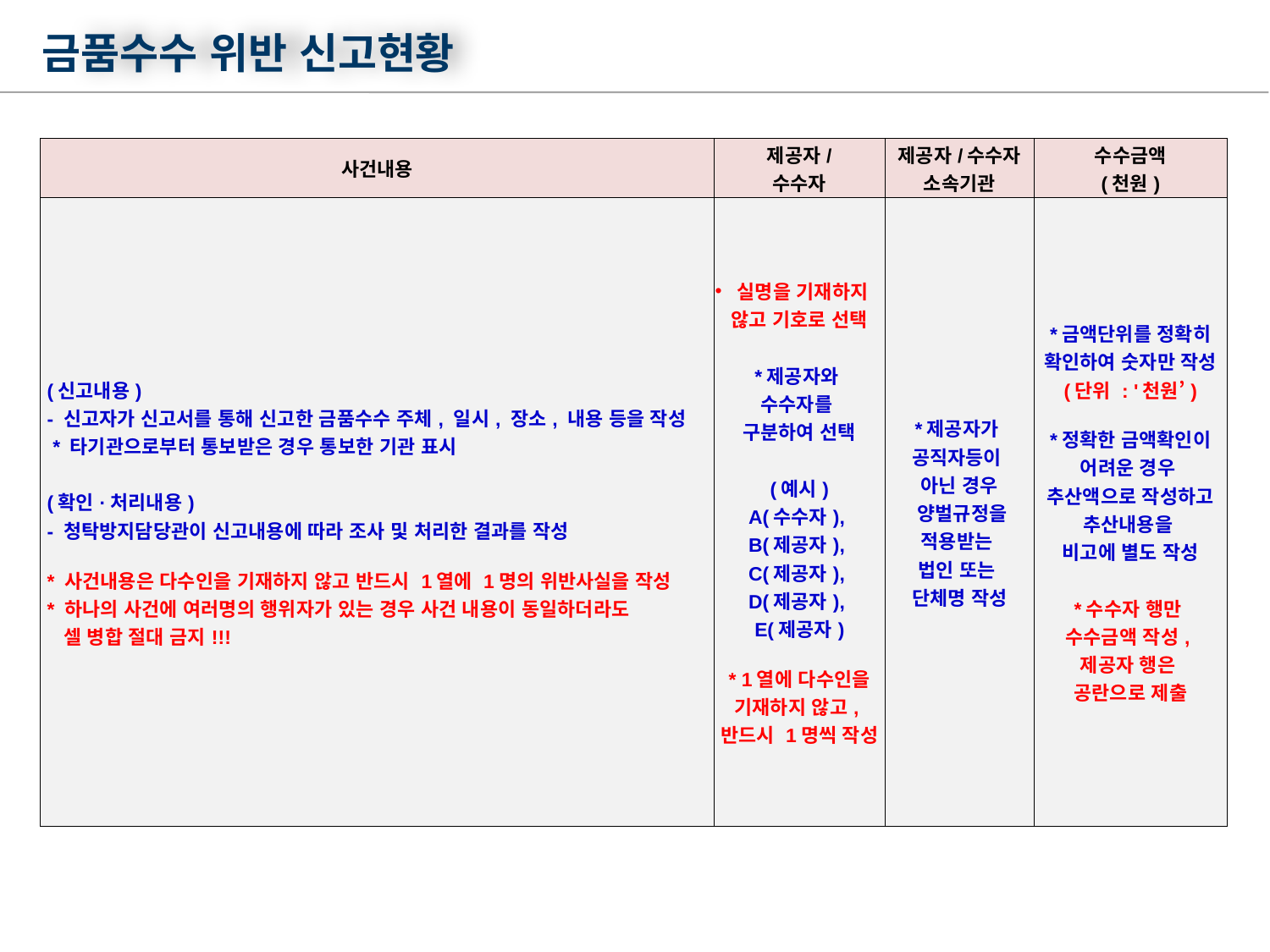

금품수수 위반 신고현황
| 사건내용 | 제공자/ 수수자 | 제공자/수수자 소속기관 | 수수금액 (천원) |
| --- | --- | --- | --- |
| (신고내용) - 신고자가 신고서를 통해 신고한 금품수수 주체, 일시, 장소, 내용 등을 작성 \* 타기관으로부터 통보받은 경우 통보한 기관 표시 (확인·처리내용) - 청탁방지담당관이 신고내용에 따라 조사 및 처리한 결과를 작성 \* 사건내용은 다수인을 기재하지 않고 반드시 1열에 1명의 위반사실을 작성 \* 하나의 사건에 여러명의 행위자가 있는 경우 사건 내용이 동일하더라도 셀 병합 절대 금지!!! | 실명을 기재하지 않고 기호로 선택 \*제공자와 수수자를 구분하여 선택 (예시) A(수수자), B(제공자), C(제공자), D(제공자), E(제공자) \* 1열에 다수인을 기재하지 않고, 반드시 1명씩 작성 | \*제공자가 공직자등이 아닌 경우 양벌규정을 적용받는 법인 또는 단체명 작성 | \*금액단위를 정확히 확인하여 숫자만 작성 (단위 : '천원’) \*정확한 금액확인이 어려운 경우 추산액으로 작성하고 추산내용을 비고에 별도 작성 \*수수자 행만 수수금액 작성, 제공자 행은 공란으로 제출 |